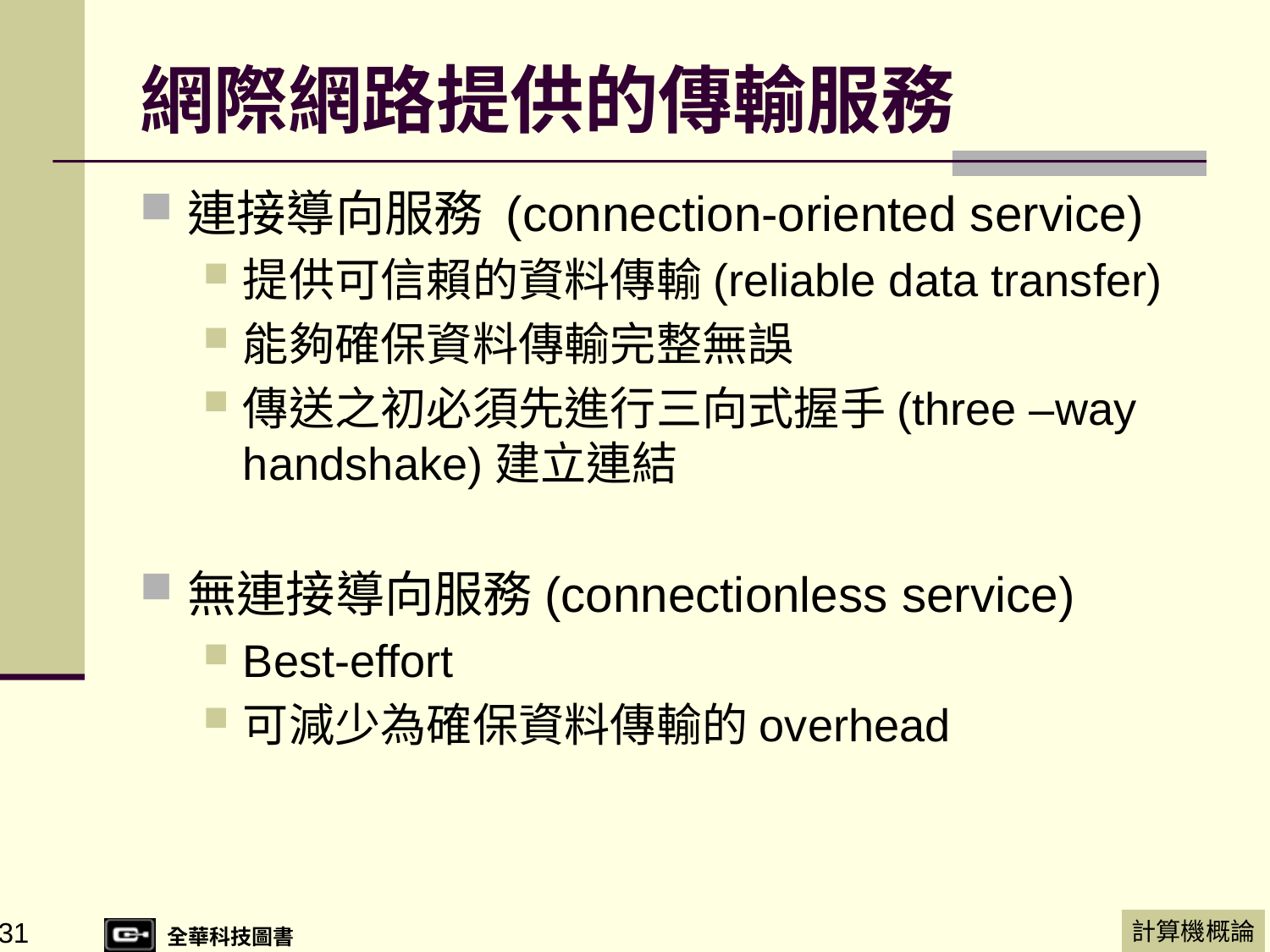

# 網際網路提供的傳輸服務
連接導向服務 (connection-oriented service)
提供可信賴的資料傳輸(reliable data transfer)
能夠確保資料傳輸完整無誤
傳送之初必須先進行三向式握手(three –way handshake)建立連結

無連接導向服務(connectionless service)
Best-effort
可減少為確保資料傳輸的overhead